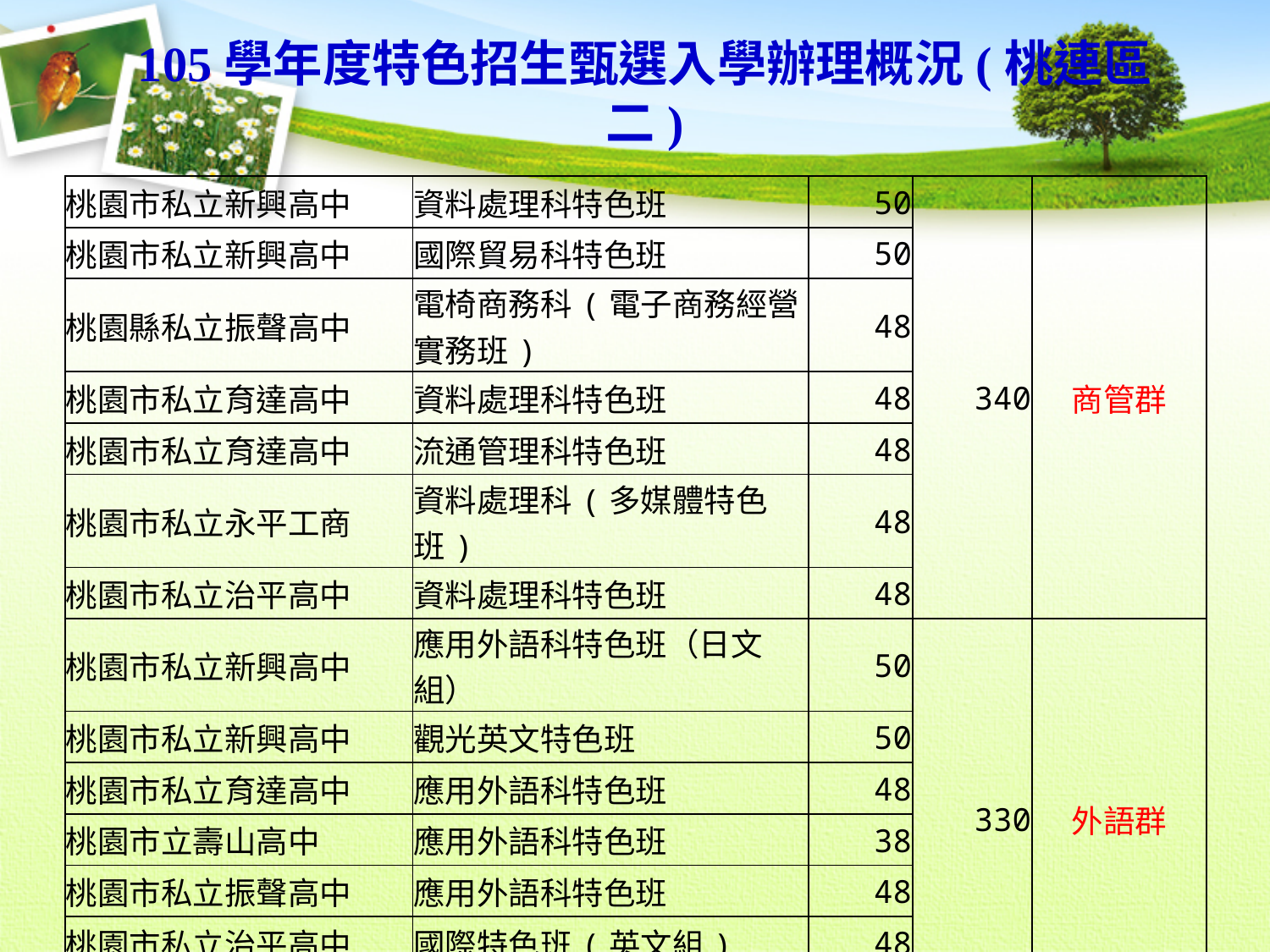

# 105學年度特色招生甄選入學辦理概況(桃連區二)
| 桃園市私立新興高中 | 資料處理科特色班 | 50 | 340 | 商管群 |
| --- | --- | --- | --- | --- |
| 桃園市私立新興高中 | 國際貿易科特色班 | 50 |  |  |
| 桃園縣私立振聲高中 | 電椅商務科(電子商務經營實務班) | 48 |  |  |
| 桃園市私立育達高中 | 資料處理科特色班 | 48 |  |  |
| 桃園市私立育達高中 | 流通管理科特色班 | 48 |  |  |
| 桃園市私立永平工商 | 資料處理科(多媒體特色班) | 48 |  |  |
| 桃園市私立治平高中 | 資料處理科特色班 | 48 |  |  |
| 桃園市私立新興高中 | 應用外語科特色班（日文組） | 50 | 330 | 外語群 |
| 桃園市私立新興高中 | 觀光英文特色班 | 50 |  |  |
| 桃園市私立育達高中 | 應用外語科特色班 | 48 |  |  |
| 桃園市立壽山高中 | 應用外語科特色班 | 38 |  |  |
| 桃園市私立振聲高中 | 應用外語科特色班 | 48 |  |  |
| 桃園市私立治平高中 | 國際特色班(英文組) | 48 |  |  |
| 桃園市私立治平高中 | 國際特色班(日文組) | 48 |  |  |